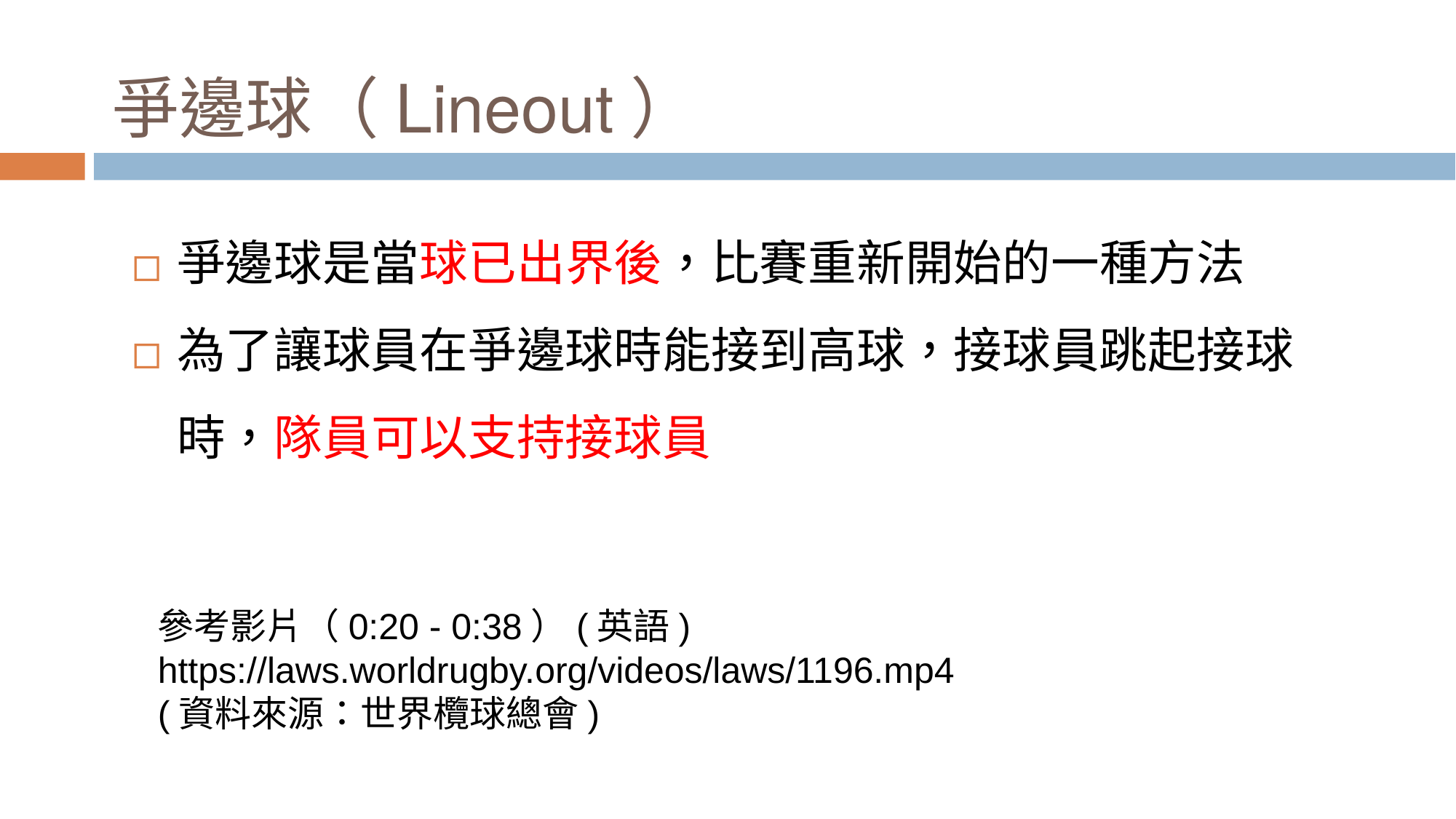

# 爭邊球（Lineout）

爭邊球是當球已出界後，比賽重新開始的一種方法
為了讓球員在爭邊球時能接到高球，接球員跳起接球時，隊員可以支持接球員

參考影片（0:20 - 0:38）(英語)
https://laws.worldrugby.org/videos/laws/1196.mp4
(資料來源：世界欖球總會)